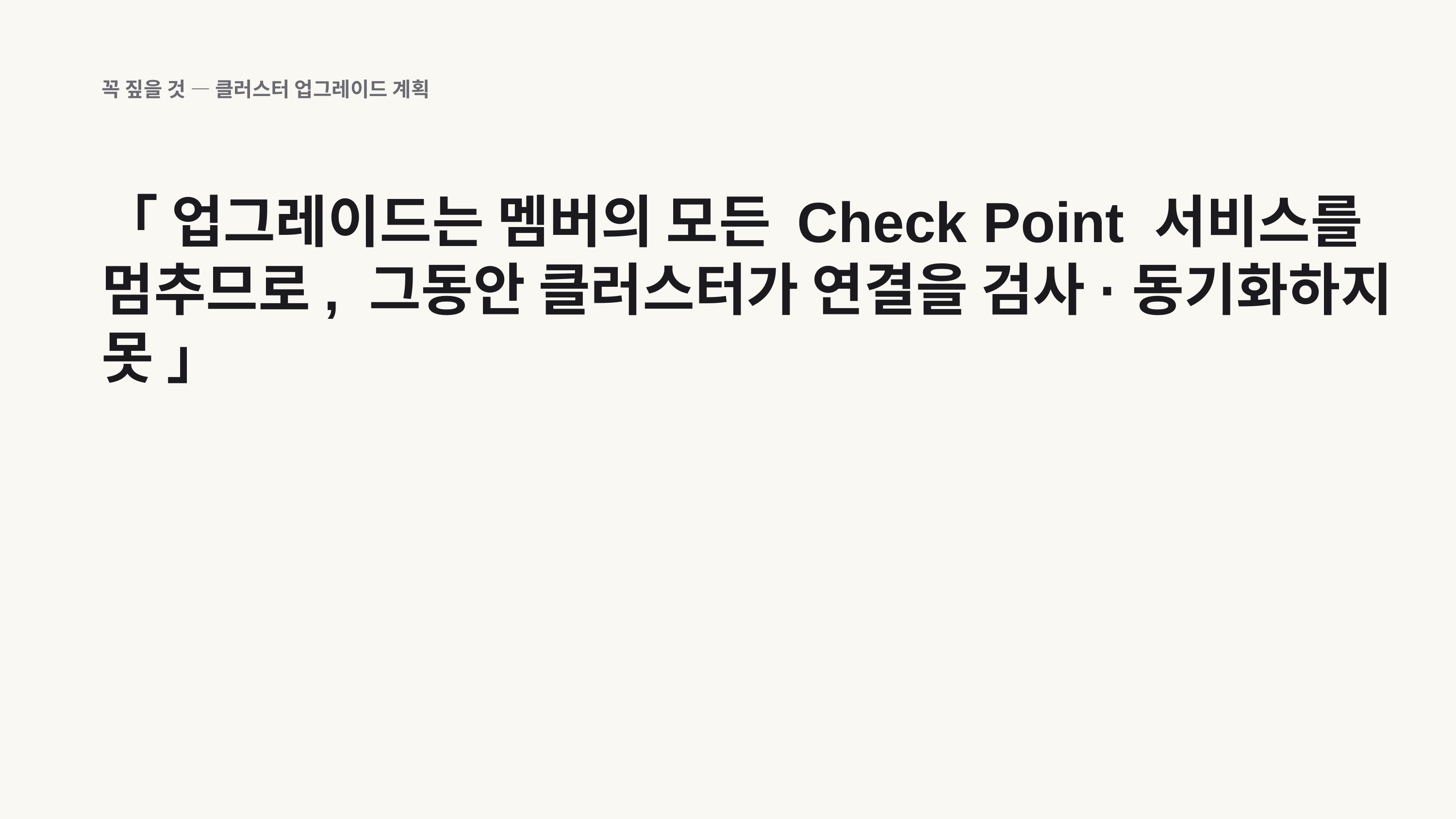

꼭 짚을 것 — 클러스터 업그레이드 계획
「 업그레이드는 멤버의 모든 Check Point 서비스를 멈추므로, 그동안 클러스터가 연결을 검사·동기화하지 못 」